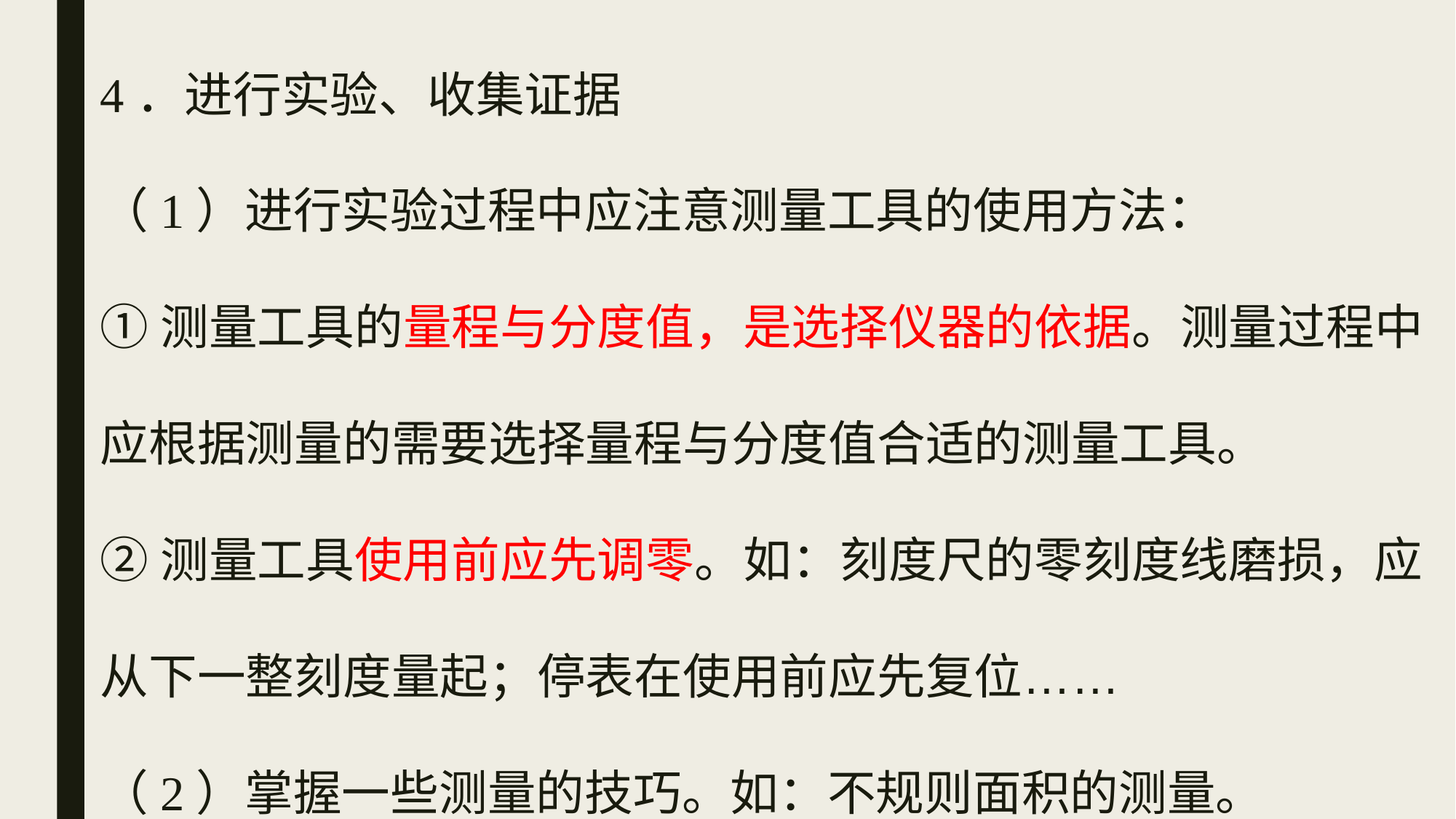

4．进行实验、收集证据
（1）进行实验过程中应注意测量工具的使用方法：
①测量工具的量程与分度值，是选择仪器的依据。测量过程中应根据测量的需要选择量程与分度值合适的测量工具。
②测量工具使用前应先调零。如：刻度尺的零刻度线磨损，应从下一整刻度量起；停表在使用前应先复位……
（2）掌握一些测量的技巧。如：不规则面积的测量。